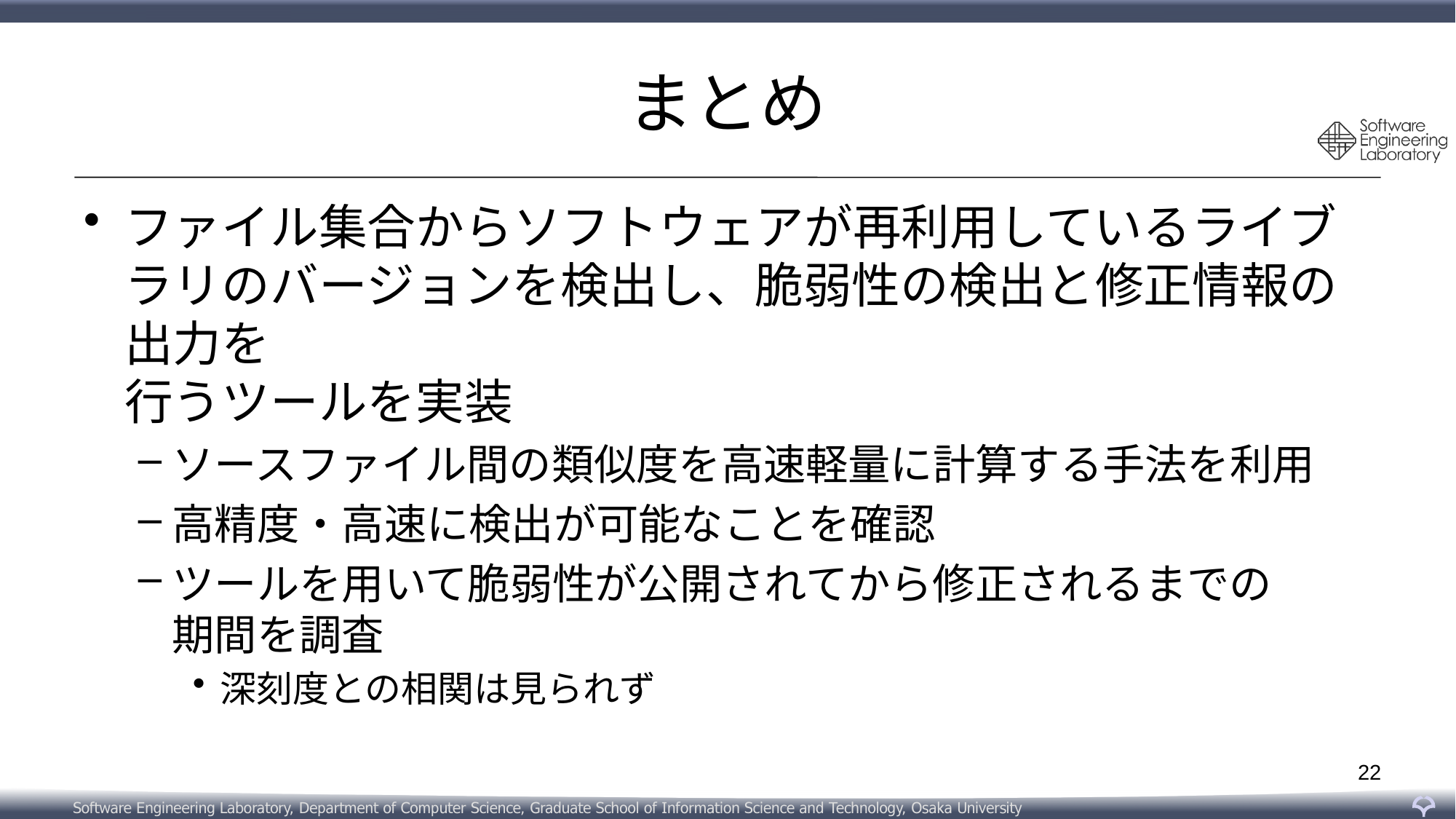

# まとめ
ファイル集合からソフトウェアが再利用しているライブラリのバージョンを検出し、脆弱性の検出と修正情報の出力を
行うツールを実装
ソースファイル間の類似度を高速軽量に計算する手法を利用
高精度・高速に検出が可能なことを確認
ツールを用いて脆弱性が公開されてから修正されるまでの
期間を調査
深刻度との相関は見られず
22